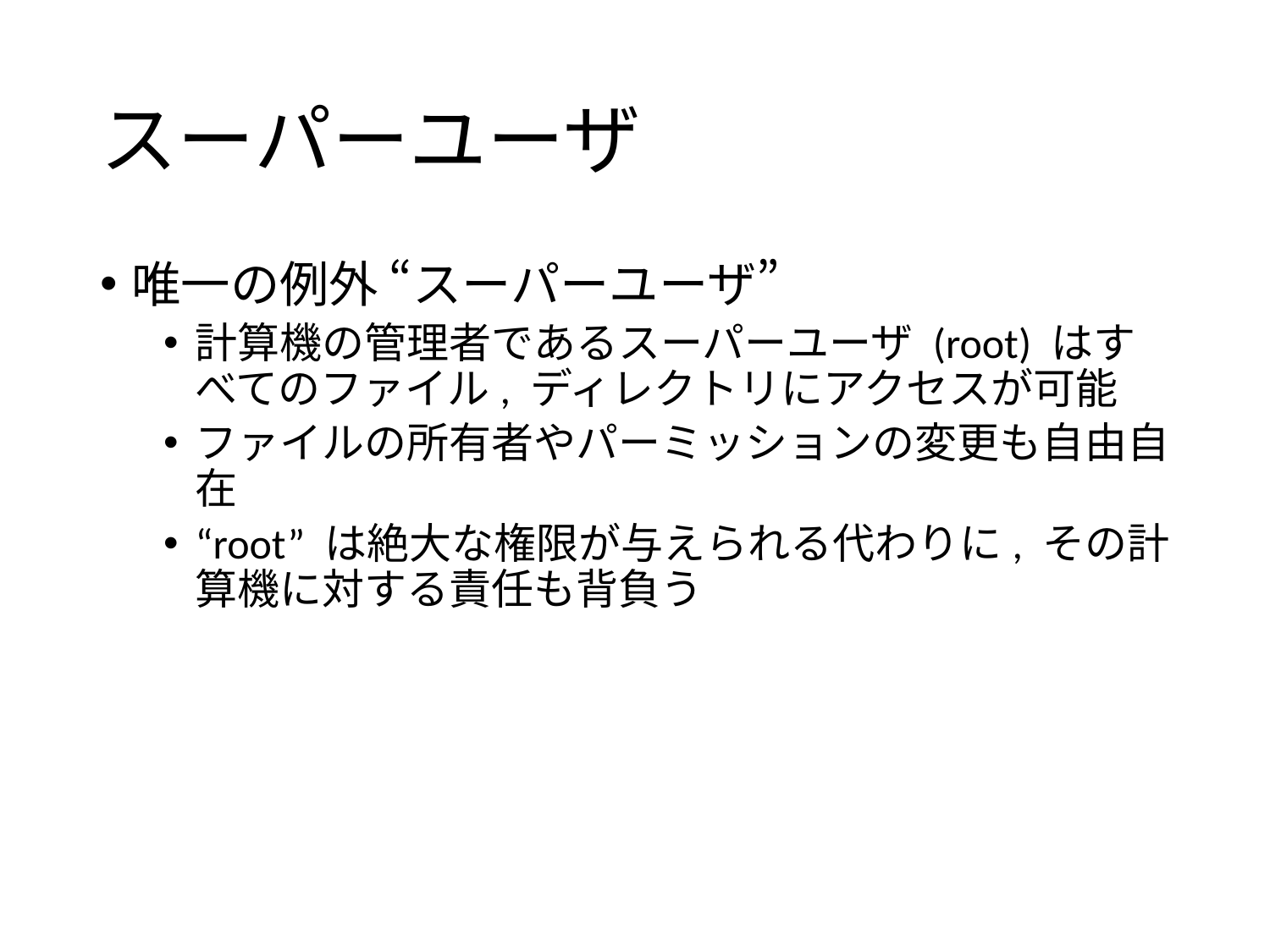

# スーパーユーザ
唯一の例外 “スーパーユーザ”
計算機の管理者であるスーパーユーザ (root) はすべてのファイル, ディレクトリにアクセスが可能
ファイルの所有者やパーミッションの変更も自由自在
“root” は絶大な権限が与えられる代わりに, その計算機に対する責任も背負う